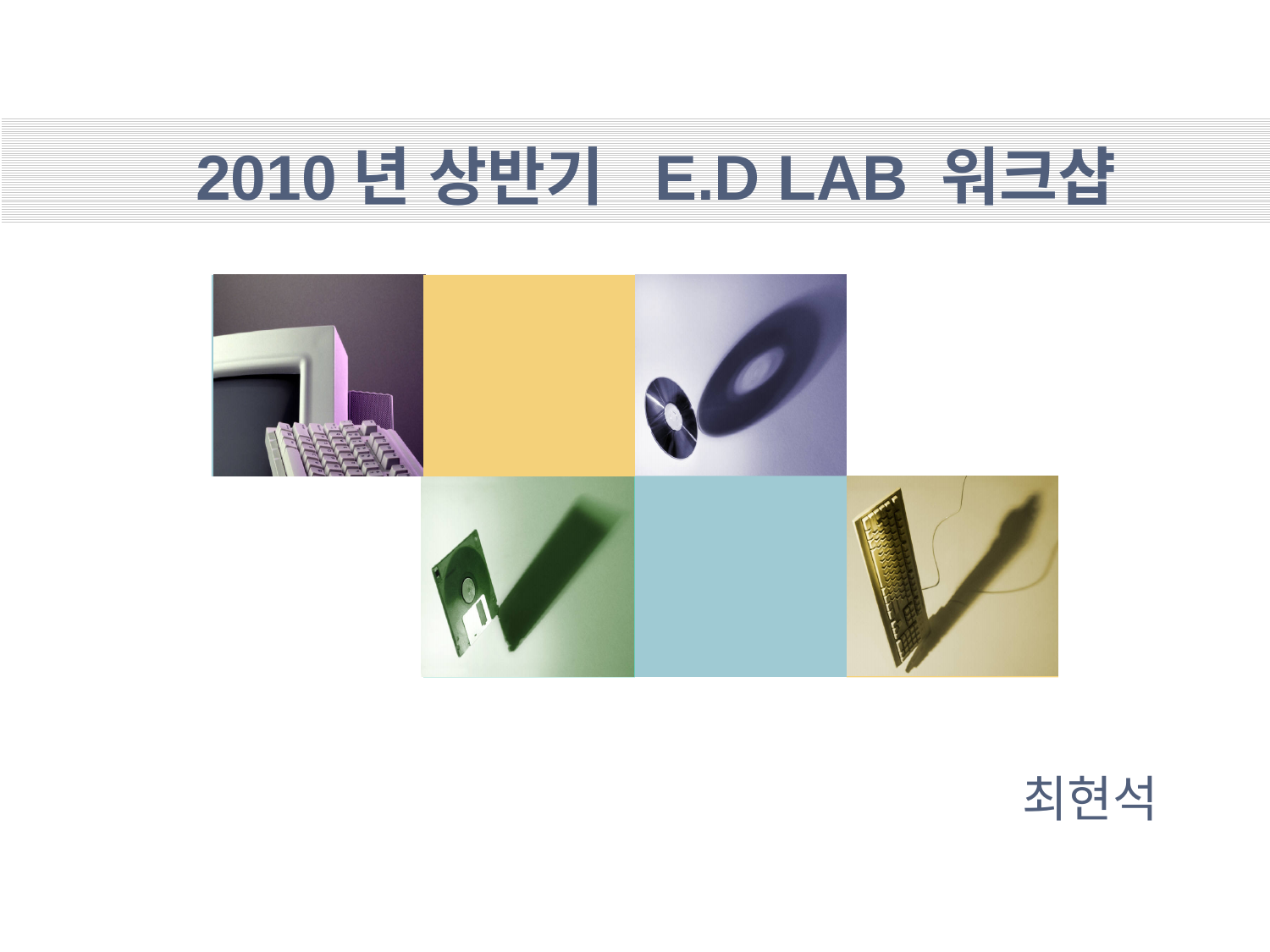

# 2010년 상반기  E.D LAB 워크샵
최현석